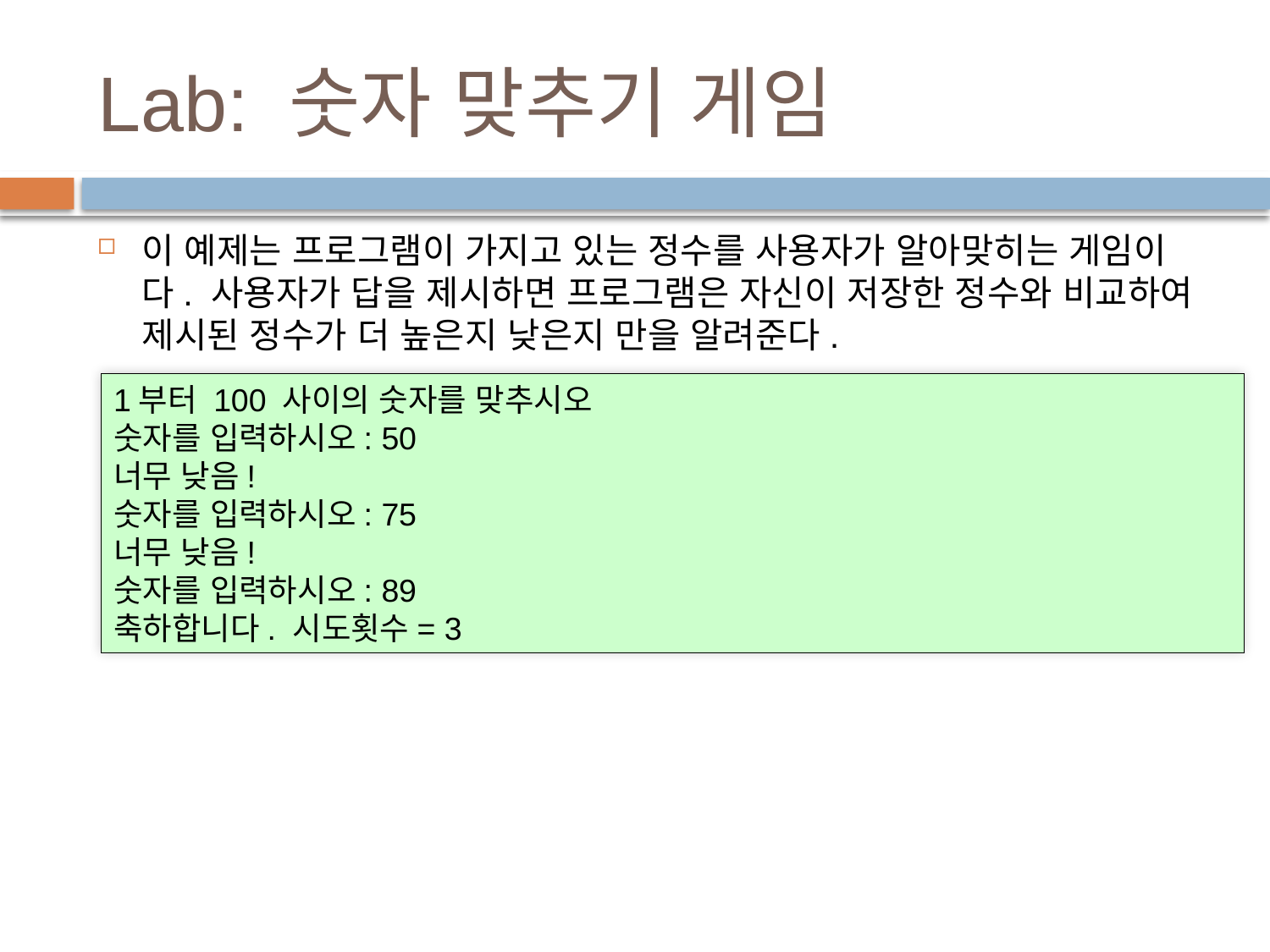

# Lab: 숫자 맞추기 게임
이 예제는 프로그램이 가지고 있는 정수를 사용자가 알아맞히는 게임이다. 사용자가 답을 제시하면 프로그램은 자신이 저장한 정수와 비교하여 제시된 정수가 더 높은지 낮은지 만을 알려준다.
1부터 100 사이의 숫자를 맞추시오
숫자를 입력하시오: 50
너무 낮음!
숫자를 입력하시오: 75
너무 낮음!
숫자를 입력하시오: 89
축하합니다. 시도횟수= 3